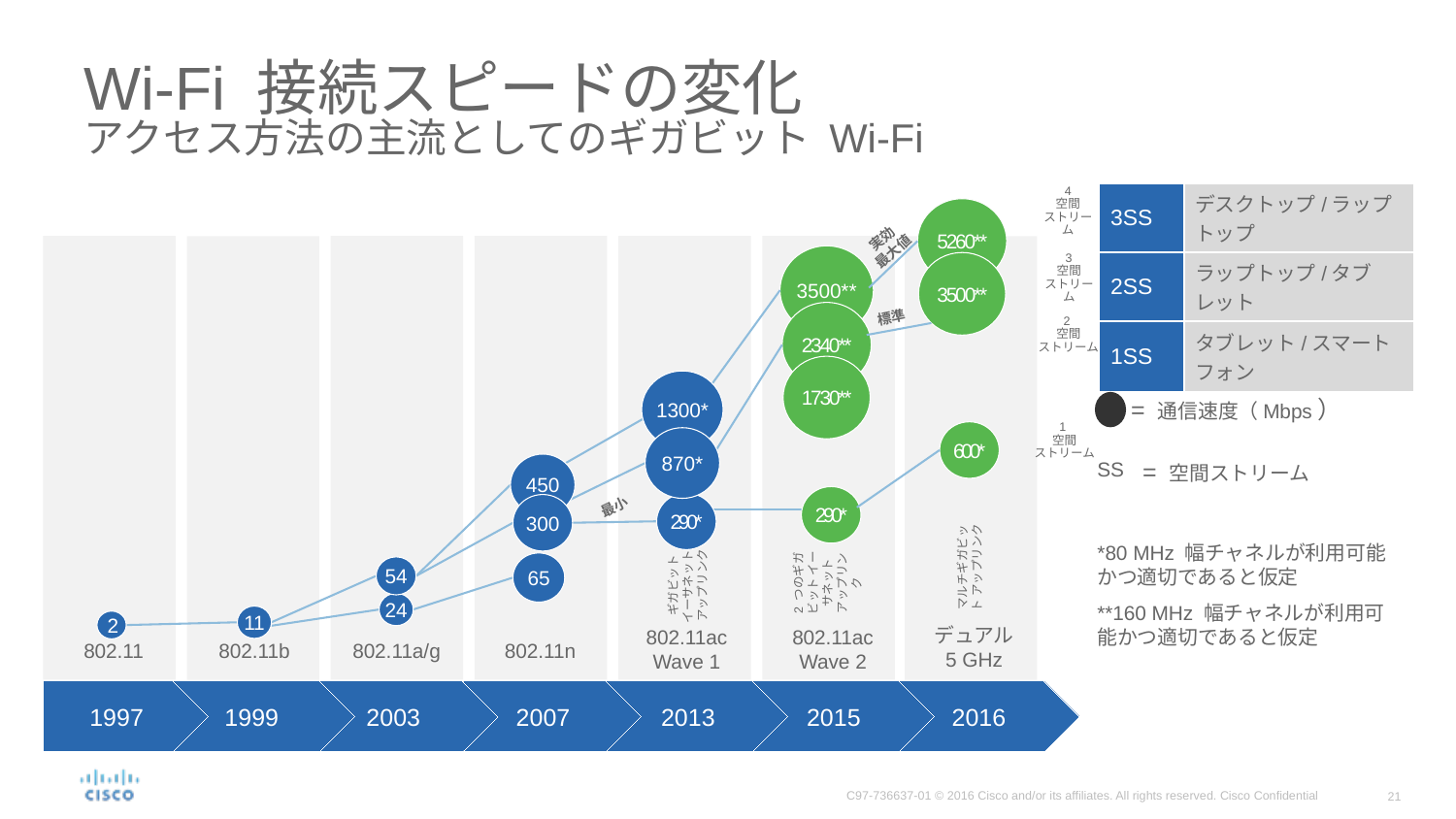

# Wi-Fi 接続スピードの変化 アクセス方法の主流としてのギガビット Wi-Fi
4
空間
ストリーム
| 3SS | デスクトップ/ラップトップ |
| --- | --- |
| 2SS | ラップトップ/タブレット |
| 1SS | タブレット/スマートフォン |
5260**
実効
最大値

3500**
3500**
3
空間
ストリーム
2340**
標準
2
空間
ストリーム
1730**
1300*
= 通信速度（Mbps）

1
空間
ストリーム
600*
870*
SS
= 空間ストリーム
450
290*
最小
290*
300
*80 MHz 幅チャネルが利用可能
かつ適切であると仮定
**160 MHz 幅チャネルが利用可能かつ適切であると仮定
マルチギガビット アップリンク
2 つのギガビット イーサネット アップリンク
65
ギガビット
イーサネット
アップリンク
54
24
11
2
デュアル 5 GHz
802.11ac
Wave 1
802.11ac
Wave 2
802.11
802.11b
802.11a/g
802.11n
1997
1999
2003
2007
2013
2015
2016